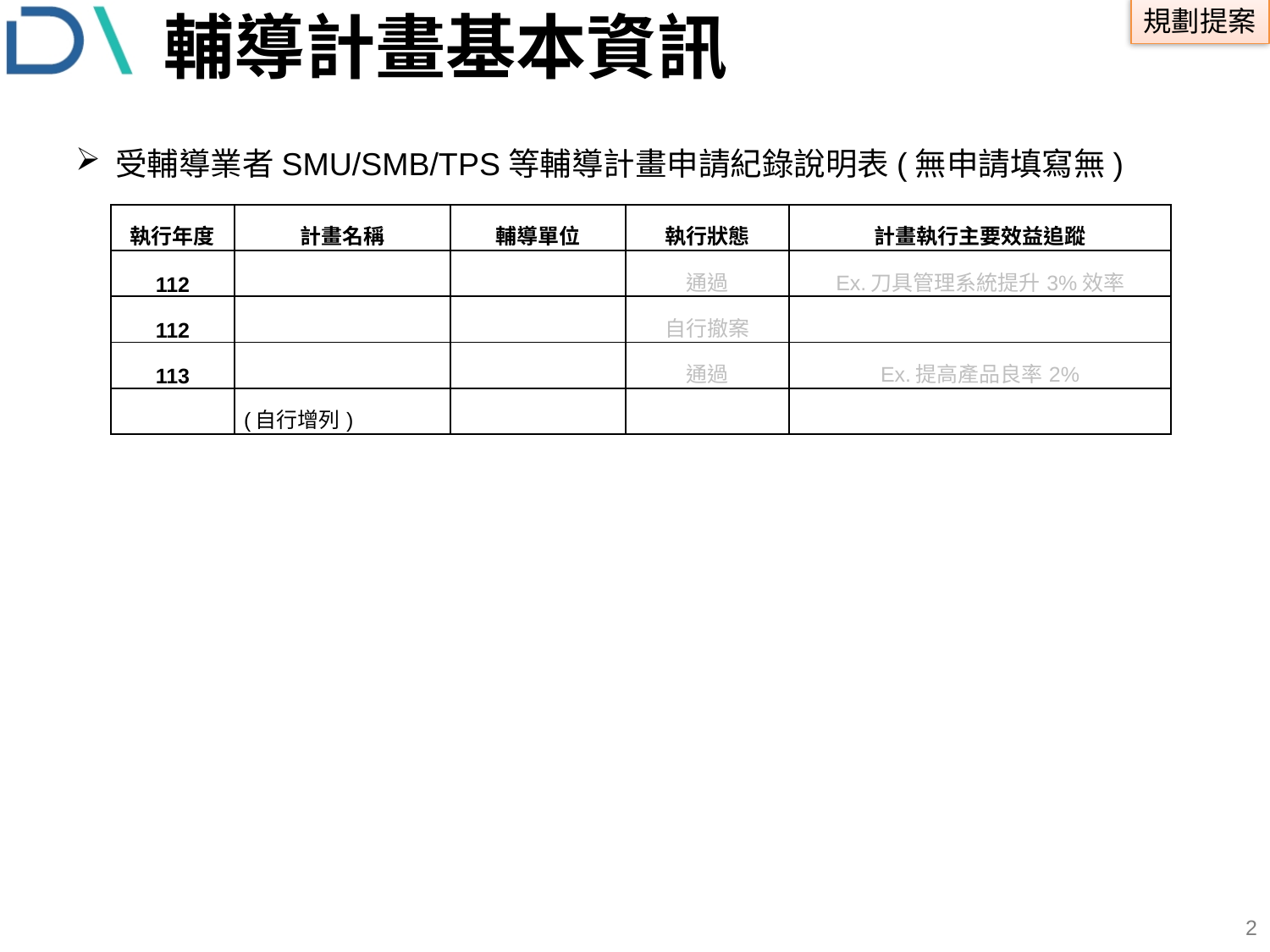

# 輔導計畫基本資訊
受輔導業者SMU/SMB/TPS等輔導計畫申請紀錄說明表(無申請填寫無)
| 執行年度 | 計畫名稱 | 輔導單位 | 執行狀態 | 計畫執行主要效益追蹤 |
| --- | --- | --- | --- | --- |
| 112 |  |  | 通過 | Ex.刀具管理系統提升3%效率 |
| 112 |  |  | 自行撤案 |  |
| 113 |  |  | 通過 | Ex.提高產品良率2% |
|  | (自行增列) |  |  |  |
2